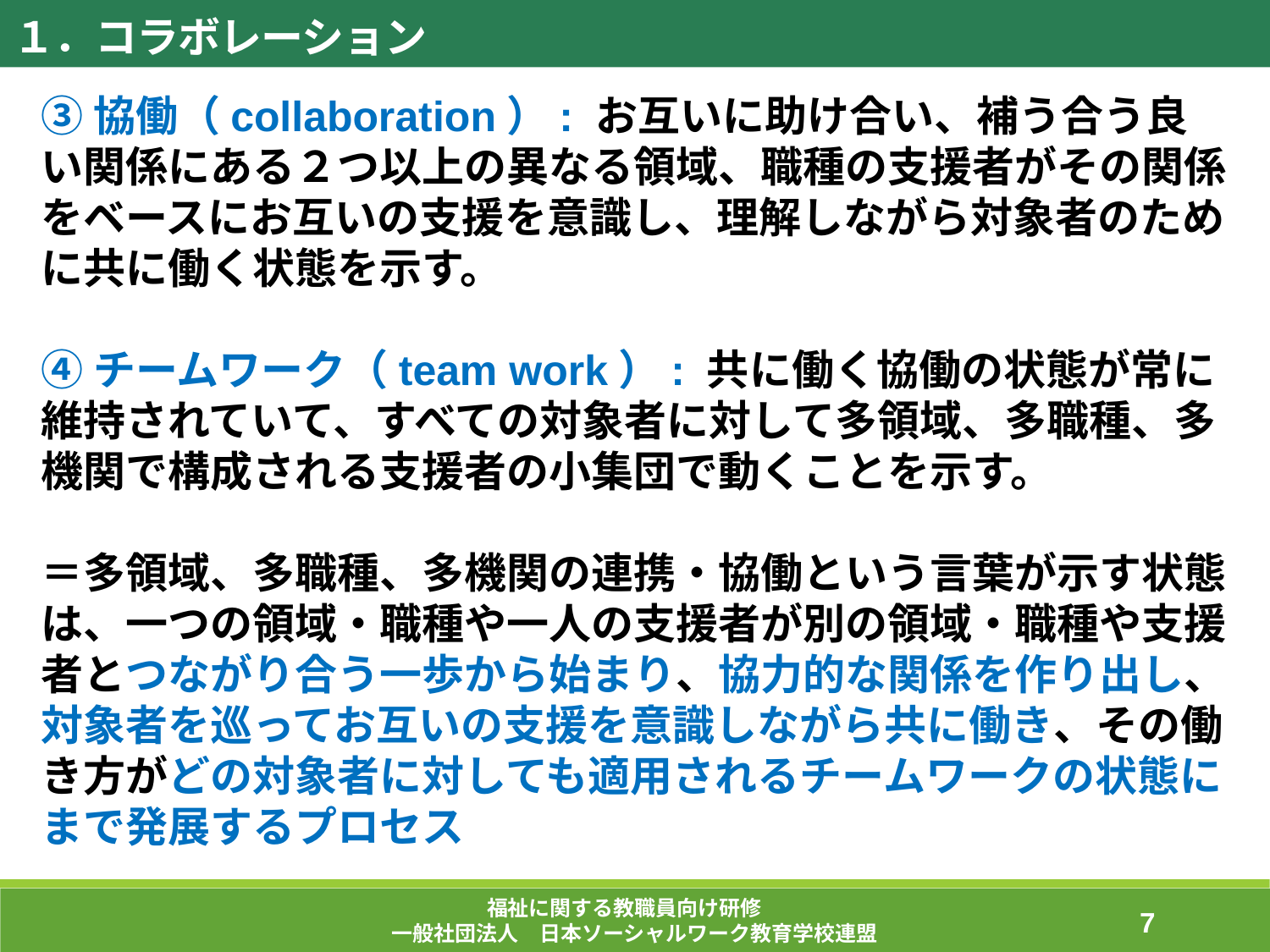

１．コラボレーション
③協働（collaboration）: お互いに助け合い、補う合う良い関係にある２つ以上の異なる領域、職種の支援者がその関係をベースにお互いの支援を意識し、理解しながら対象者のために共に働く状態を示す。
④チームワーク（team work）: 共に働く協働の状態が常に維持されていて、すべての対象者に対して多領域、多職種、多機関で構成される支援者の小集団で動くことを示す。
＝多領域、多職種、多機関の連携・協働という言葉が示す状態は、一つの領域・職種や一人の支援者が別の領域・職種や支援者とつながり合う一歩から始まり、協力的な関係を作り出し、対象者を巡ってお互いの支援を意識しながら共に働き、その働き方がどの対象者に対しても適用されるチームワークの状態にまで発展するプロセス
福祉に関する教職員向け研修
一般社団法人　日本ソーシャルワーク教育学校連盟
7